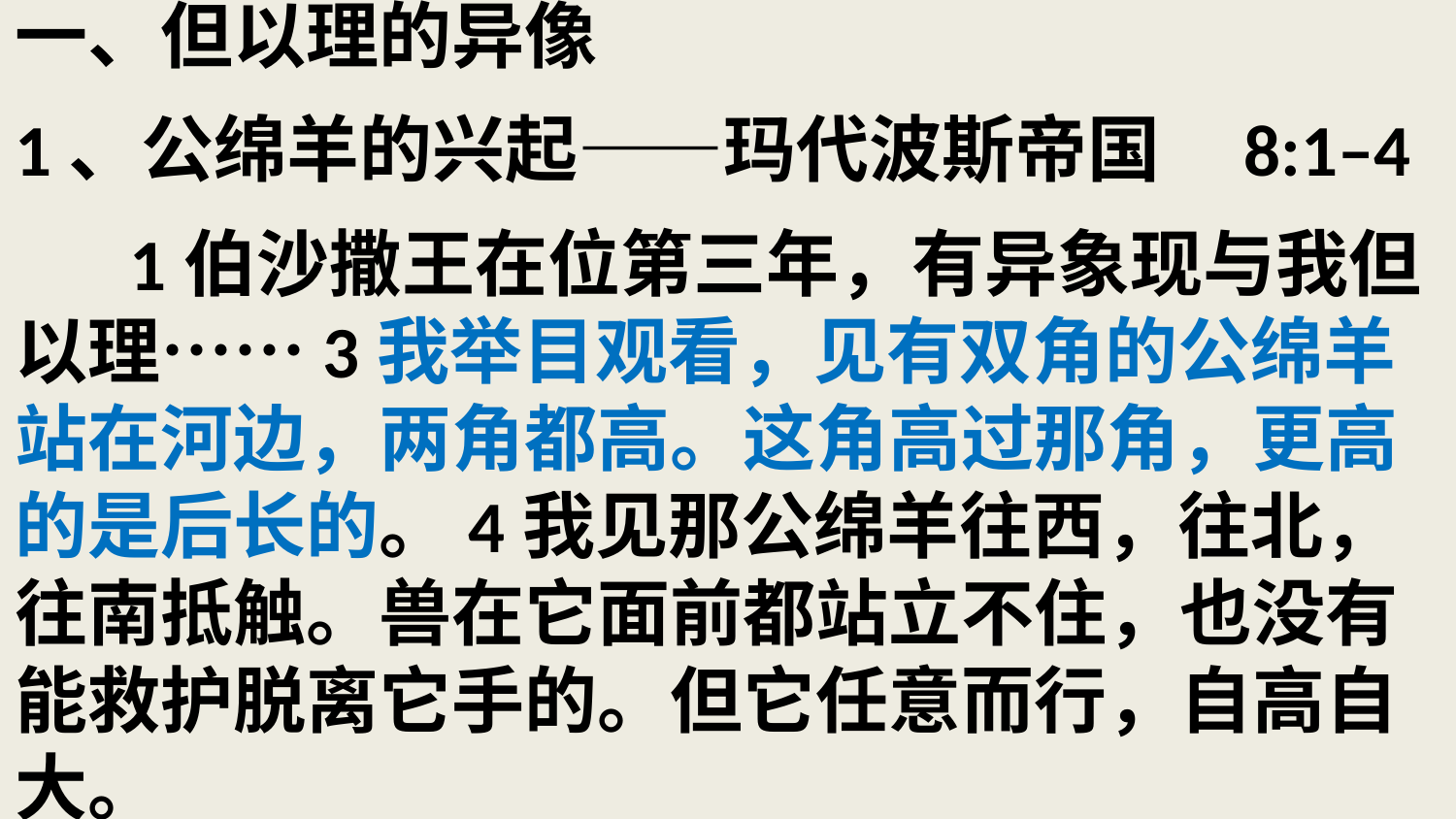

# 一、但以理的异像 1、公绵羊的兴起——玛代波斯帝国    8:1–4 1伯沙撒王在位第三年，有异象现与我但以理……3我举目观看，见有双角的公绵羊站在河边，两角都高。这角高过那角，更高的是后长的。4我见那公绵羊往西，往北，往南抵触。兽在它面前都站立不住，也没有能救护脱离它手的。但它任意而行，自高自大。